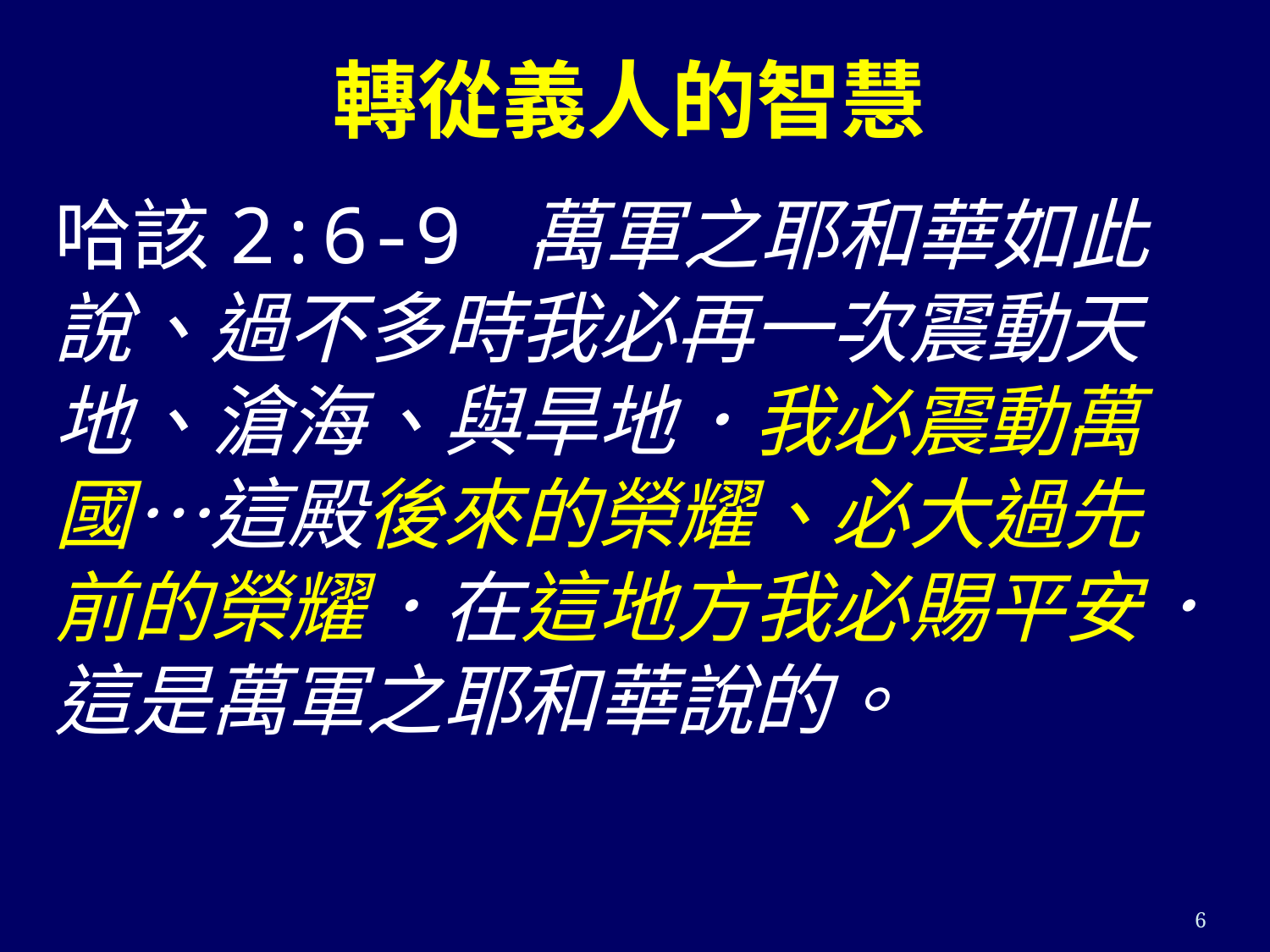

# 轉從義人的智慧
哈該2:6-9 萬軍之耶和華如此說、過不多時我必再一次震動天地、滄海、與旱地．我必震動萬國…這殿後來的榮耀、必大過先前的榮耀．在這地方我必賜平安．這是萬軍之耶和華說的。

6